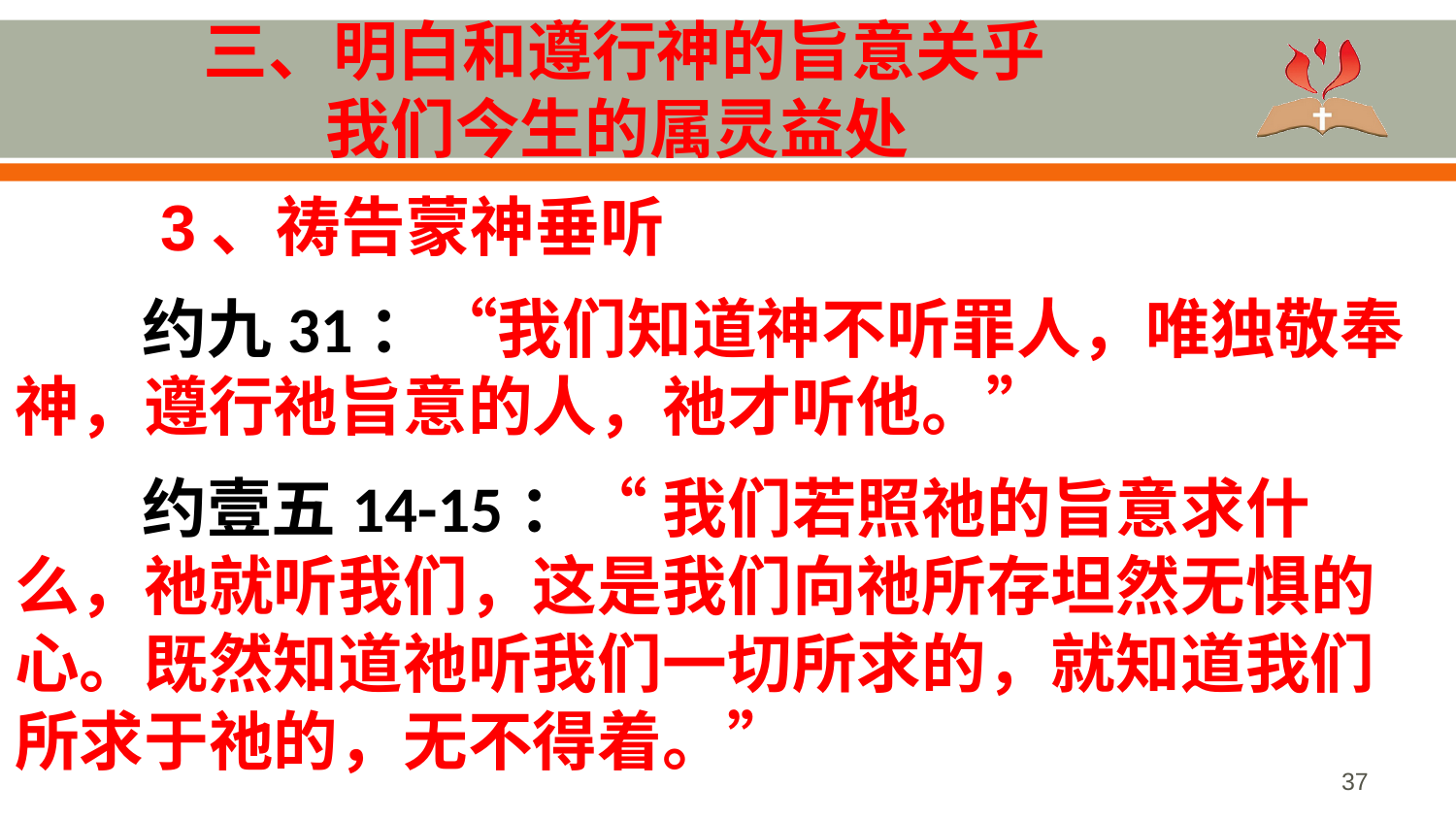

# 三、明白和遵行神的旨意关乎 我们今生的属灵益处
	3、祷告蒙神垂听
约九31：“我们知道神不听罪人，唯独敬奉神，遵行祂旨意的人，祂才听他。”
约壹五14-15：“ 我们若照祂的旨意求什么，祂就听我们，这是我们向祂所存坦然无惧的心。既然知道祂听我们一切所求的，就知道我们所求于祂的，无不得着。”

37